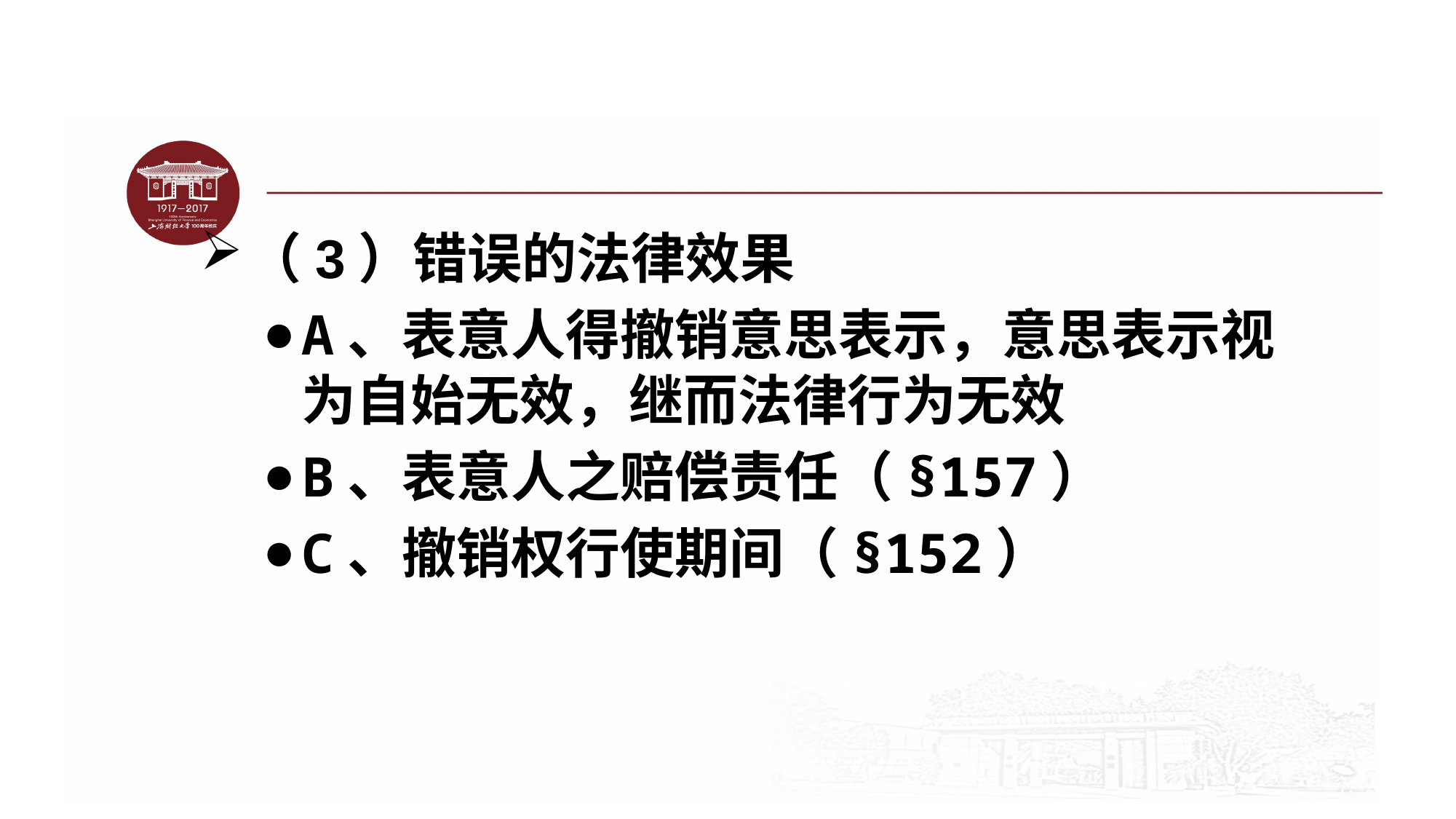

#
（3）错误的法律效果
A、表意人得撤销意思表示，意思表示视为自始无效，继而法律行为无效
B、表意人之赔偿责任（§157）
C、撤销权行使期间（§152）